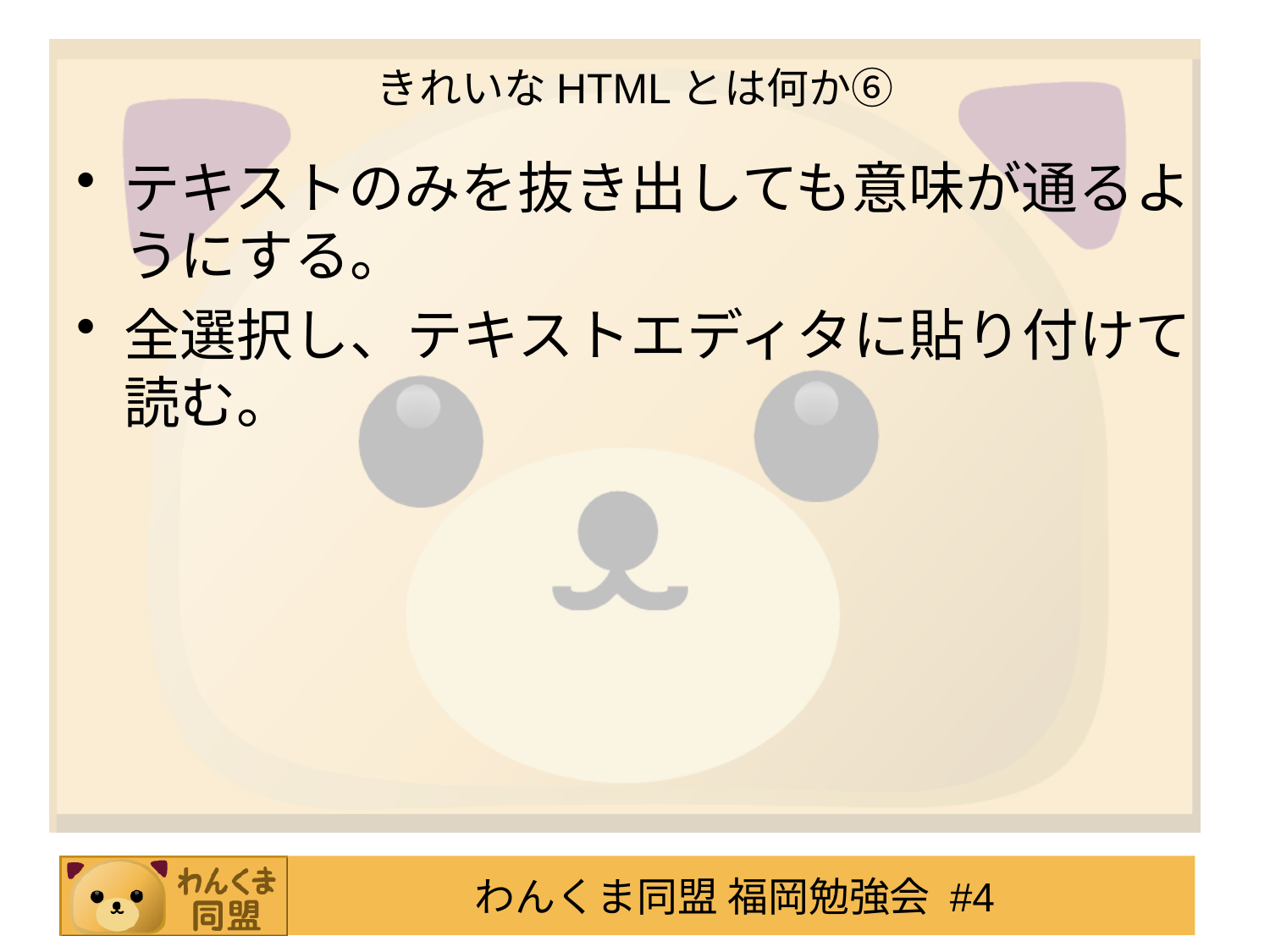

# きれいなHTMLとは何か⑥
テキストのみを抜き出しても意味が通るようにする。
全選択し、テキストエディタに貼り付けて読む。